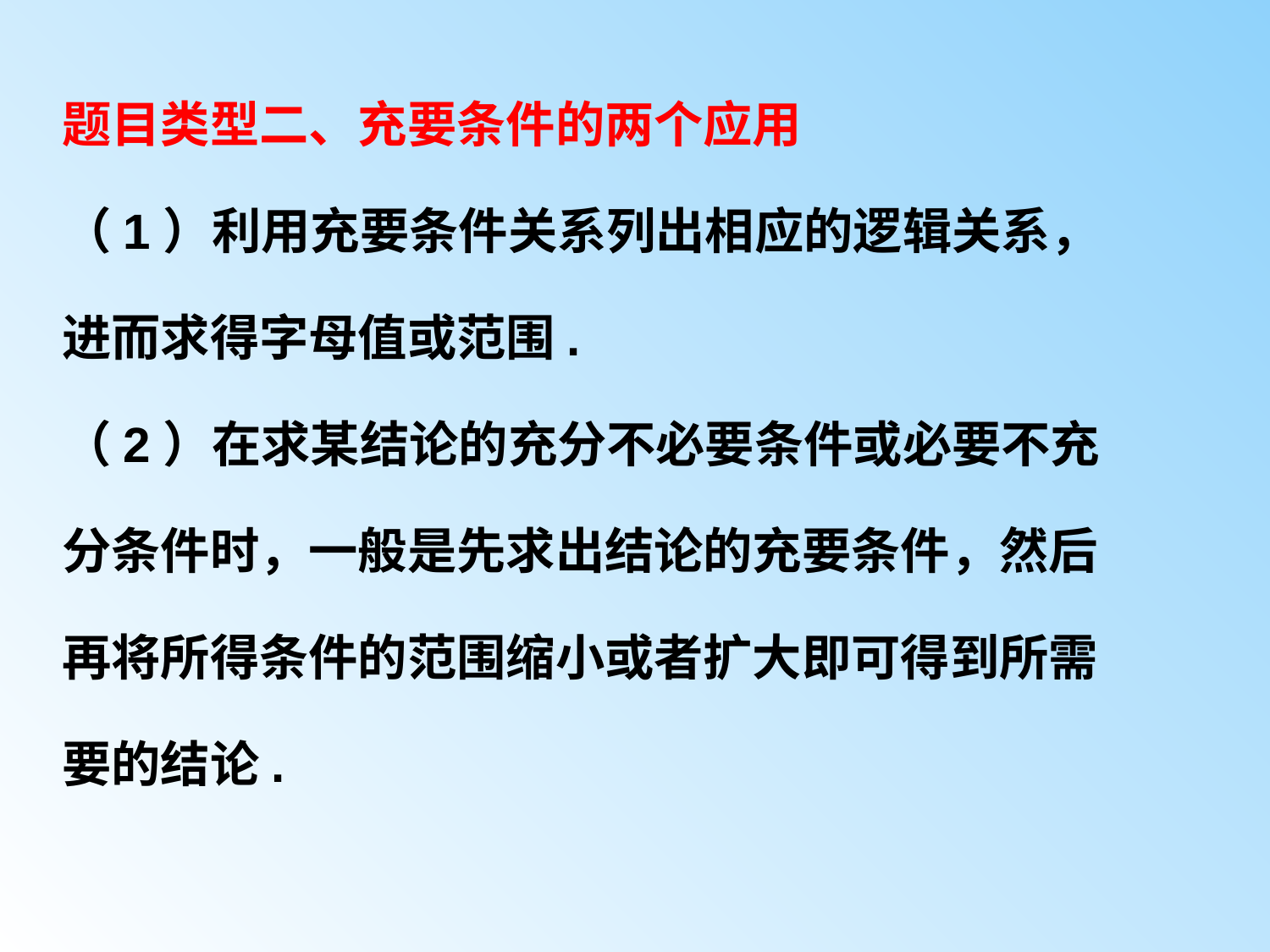

题目类型二、充要条件的两个应用
（1）利用充要条件关系列出相应的逻辑关系，进而求得字母值或范围.
（2）在求某结论的充分不必要条件或必要不充分条件时，一般是先求出结论的充要条件，然后再将所得条件的范围缩小或者扩大即可得到所需要的结论.